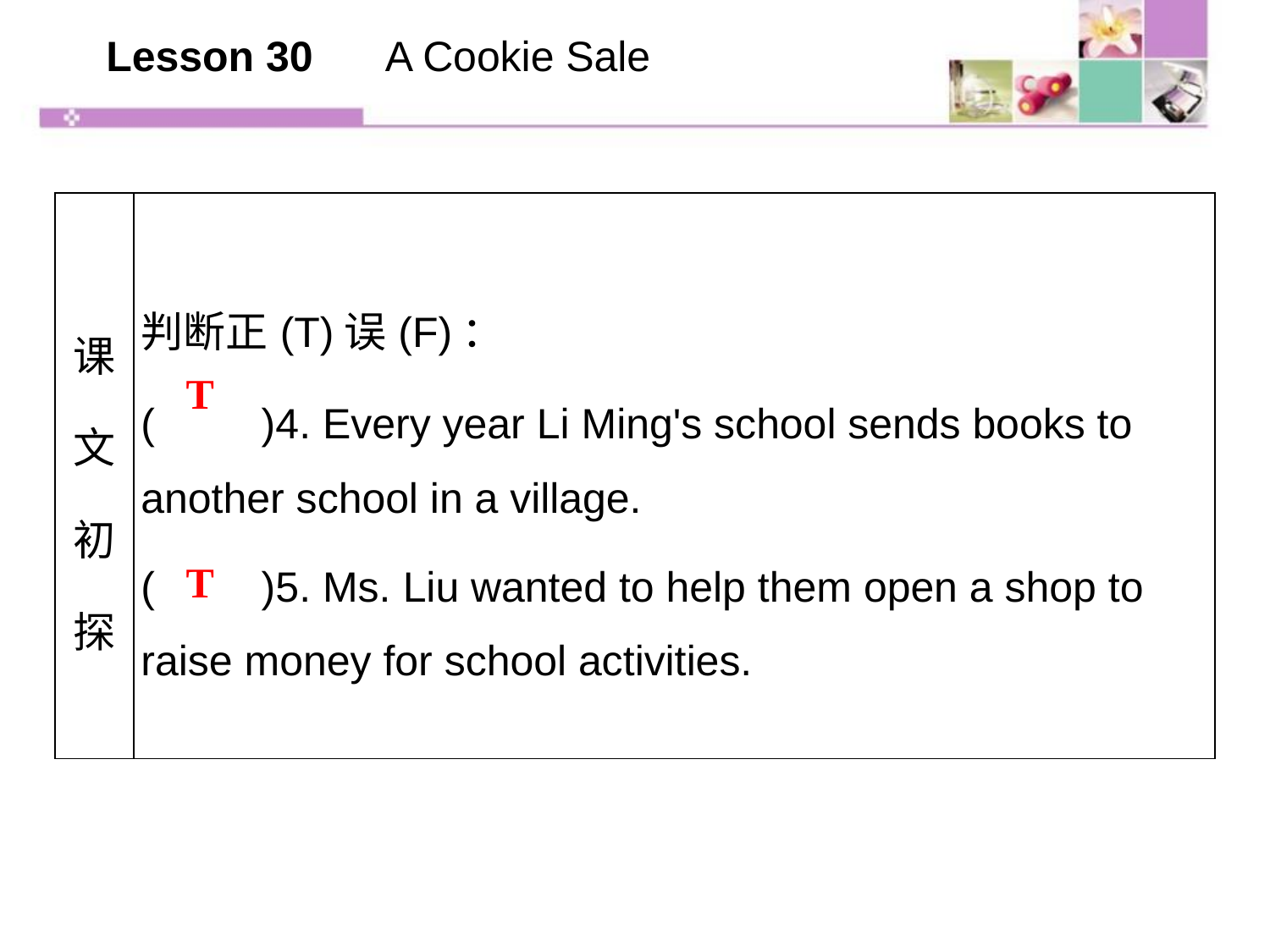

Lesson 30　 A Cookie Sale
| 课文初探 | 判断正(T)误(F)： (　　)4. Every year Li Ming's school sends books to another school in a village. (　　)5. Ms. Liu wanted to help them open a shop to raise money for school activities. |
| --- | --- |
T
T